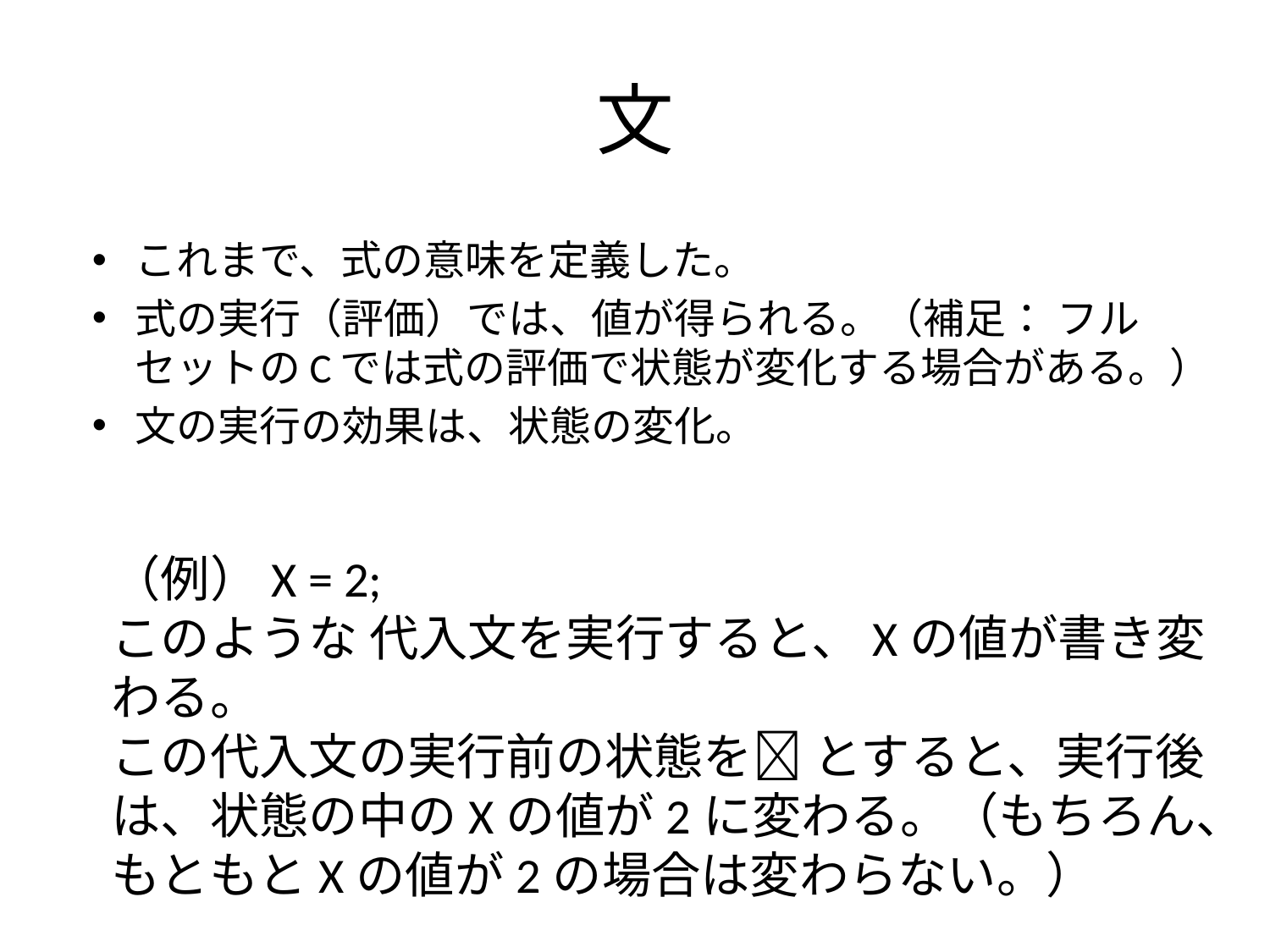

# 文
これまで、式の意味を定義した。
式の実行（評価）では、値が得られる。（補足： フルセットのCでは式の評価で状態が変化する場合がある。）
文の実行の効果は、状態の変化。
（例）X = 2;
このような 代入文を実行すると、Xの値が書き変わる。
この代入文の実行前の状態をσ とすると、実行後は、状態の中のXの値が2に変わる。（もちろん、もともとXの値が2の場合は変わらない。）